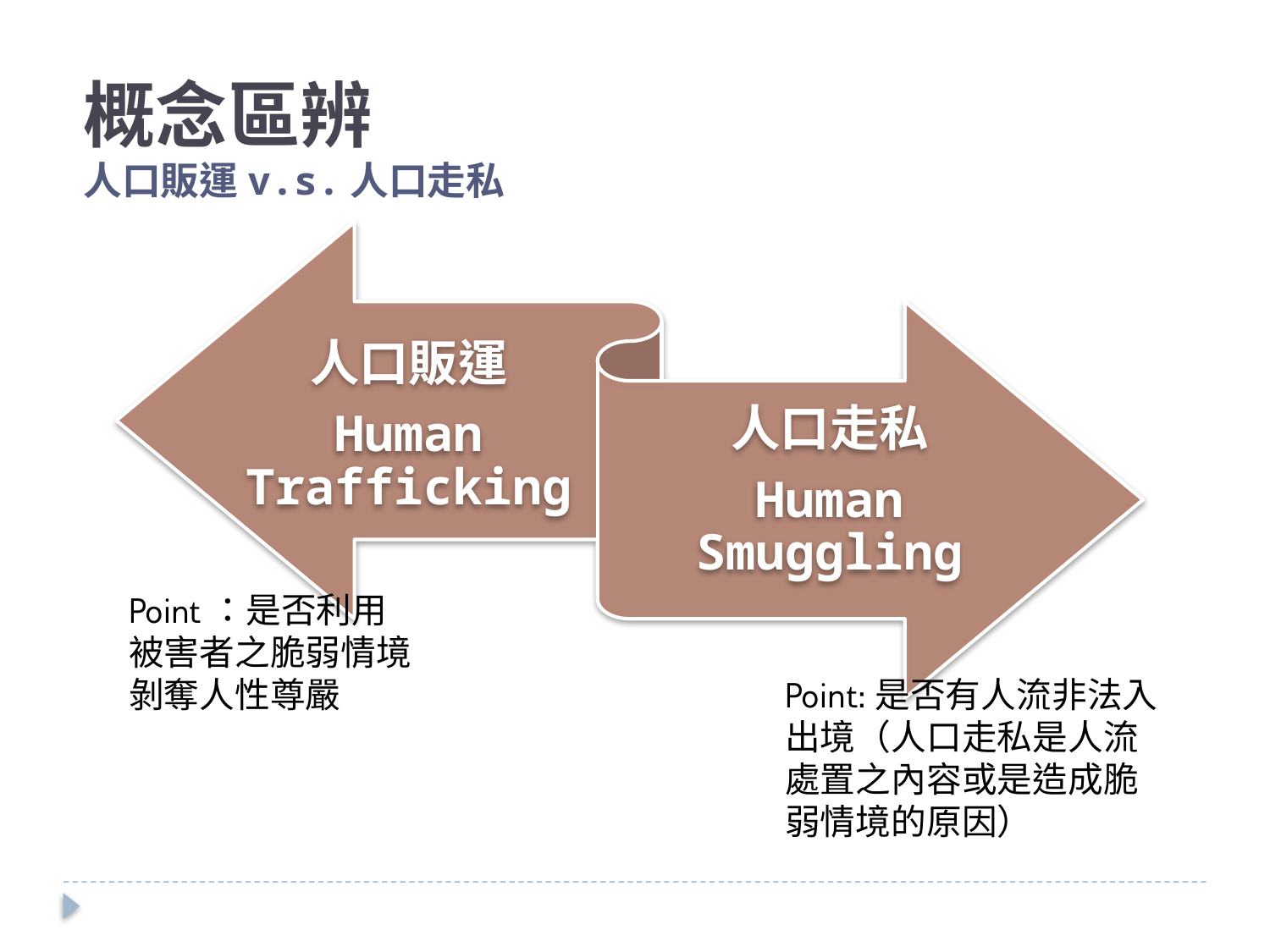

概念區辨
人口販運v.s.人口走私
人口販運
Human Trafficking
人口走私
Human Smuggling
Point：是否利用被害者之脆弱情境剝奪人性尊嚴
Point:是否有人流非法入出境（人口走私是人流處置之內容或是造成脆弱情境的原因）